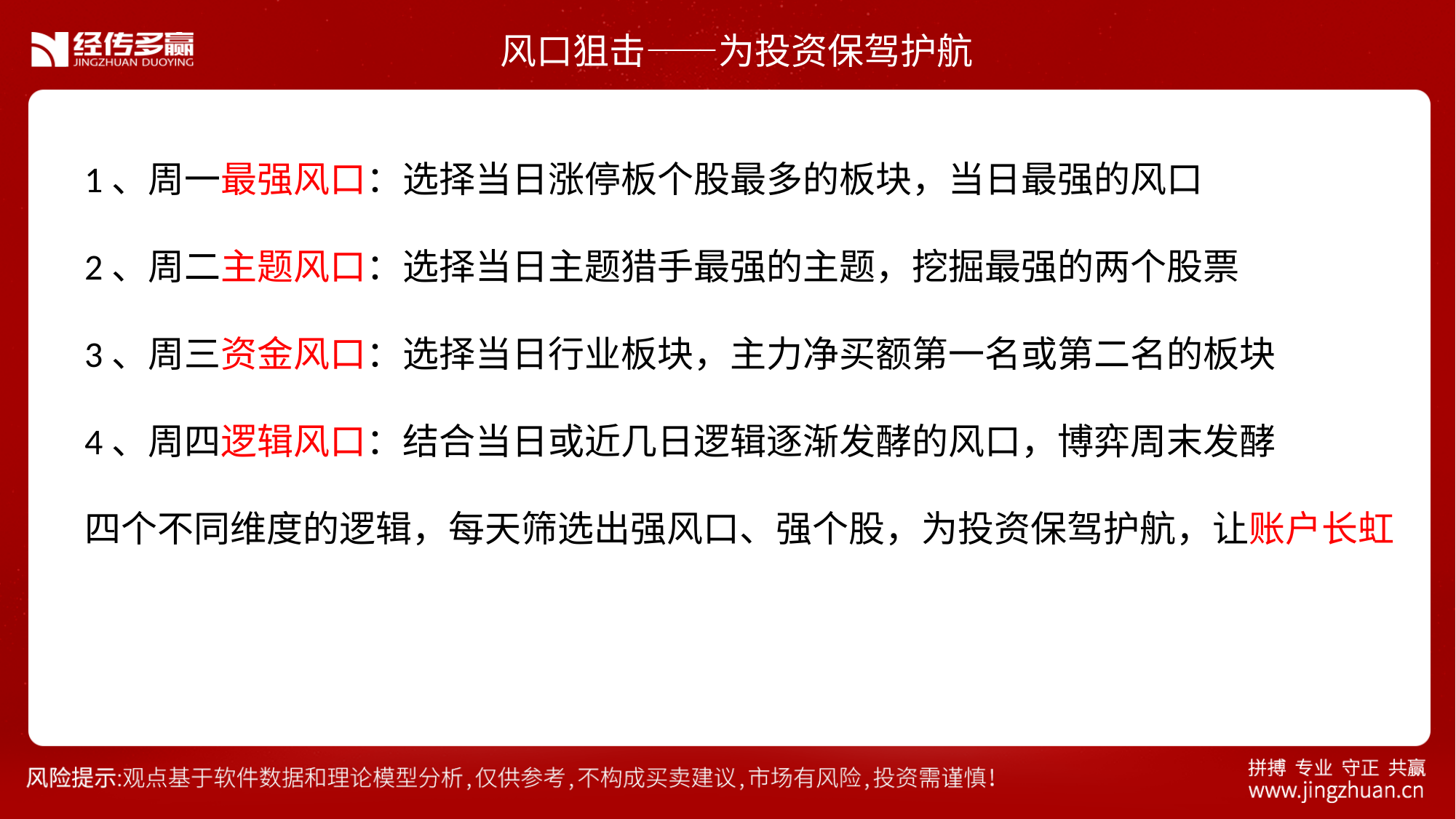

风口狙击——为投资保驾护航

1、周一最强风口：选择当日涨停板个股最多的板块，当日最强的风口

2、周二主题风口：选择当日主题猎手最强的主题，挖掘最强的两个股票

3、周三资金风口：选择当日行业板块，主力净买额第一名或第二名的板块

4、周四逻辑风口：结合当日或近几日逻辑逐渐发酵的风口，博弈周末发酵

四个不同维度的逻辑，每天筛选出强风口、强个股，为投资保驾护航，让账户长虹